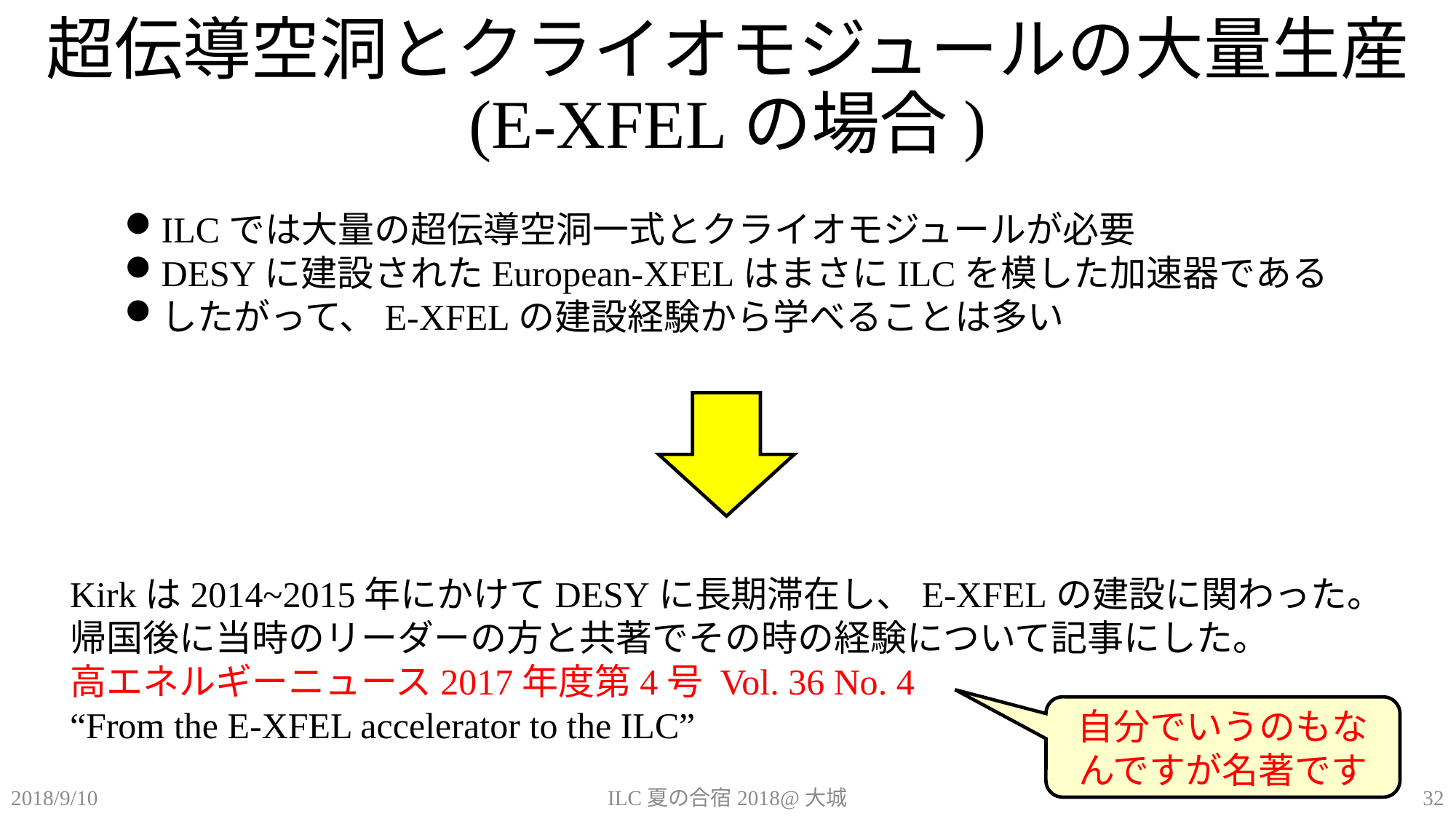

# 超伝導空洞とクライオモジュールの大量生産 (E-XFELの場合)
ILCでは大量の超伝導空洞一式とクライオモジュールが必要
DESYに建設されたEuropean-XFELはまさにILCを模した加速器である
したがって、E-XFELの建設経験から学べることは多い

Kirkは2014~2015年にかけてDESYに長期滞在し、E-XFELの建設に関わった。
帰国後に当時のリーダーの方と共著でその時の経験について記事にした。
高エネルギーニュース2017年度第4号 Vol. 36 No. 4
“From the E-XFEL accelerator to the ILC”
自分でいうのもなんですが名著です
ILC夏の合宿2018@大城
32
2018/9/10